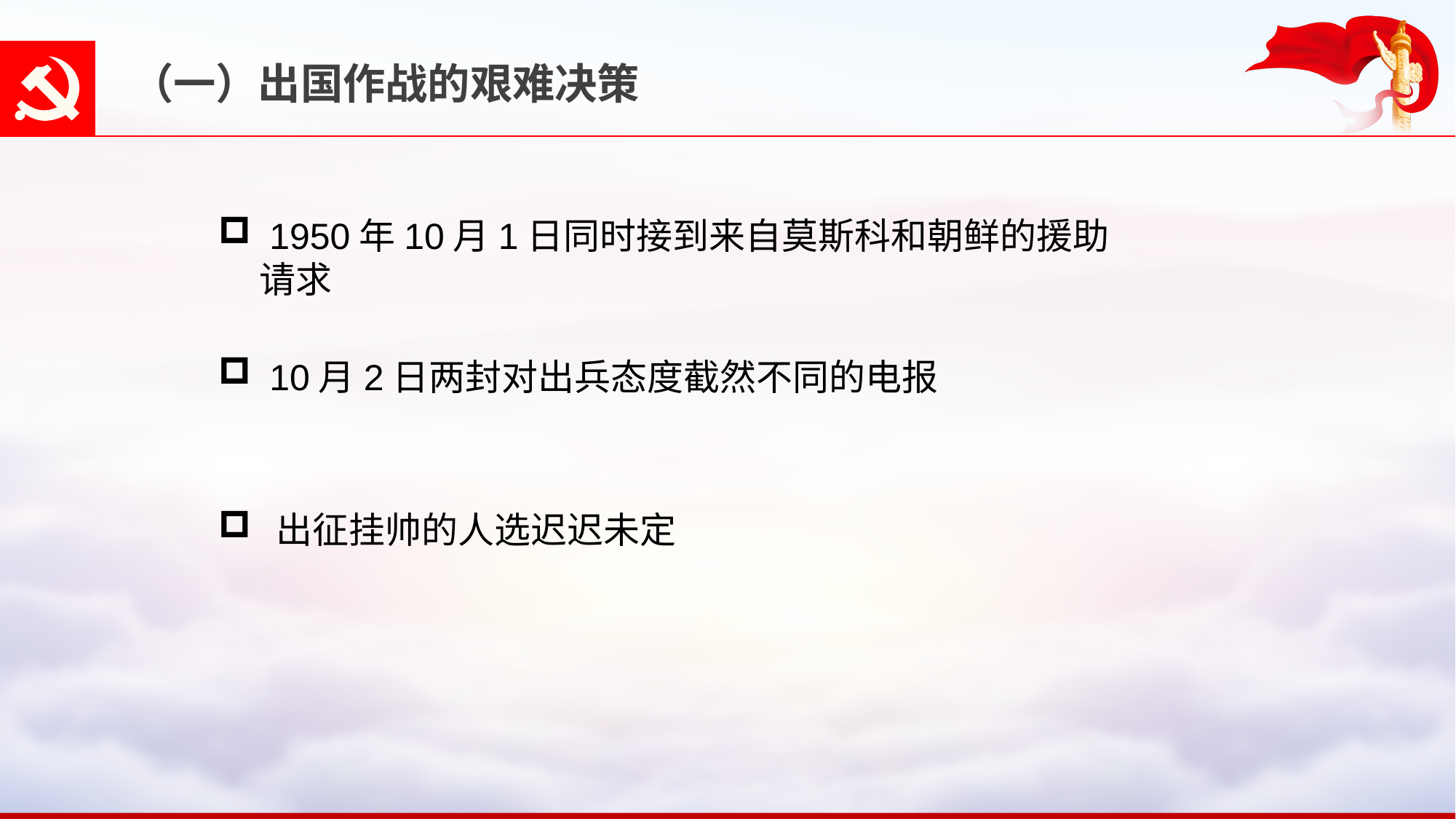

（一）出国作战的艰难决策
 1950年10月1日同时接到来自莫斯科和朝鲜的援助请求
 10月2日两封对出兵态度截然不同的电报
 出征挂帅的人选迟迟未定